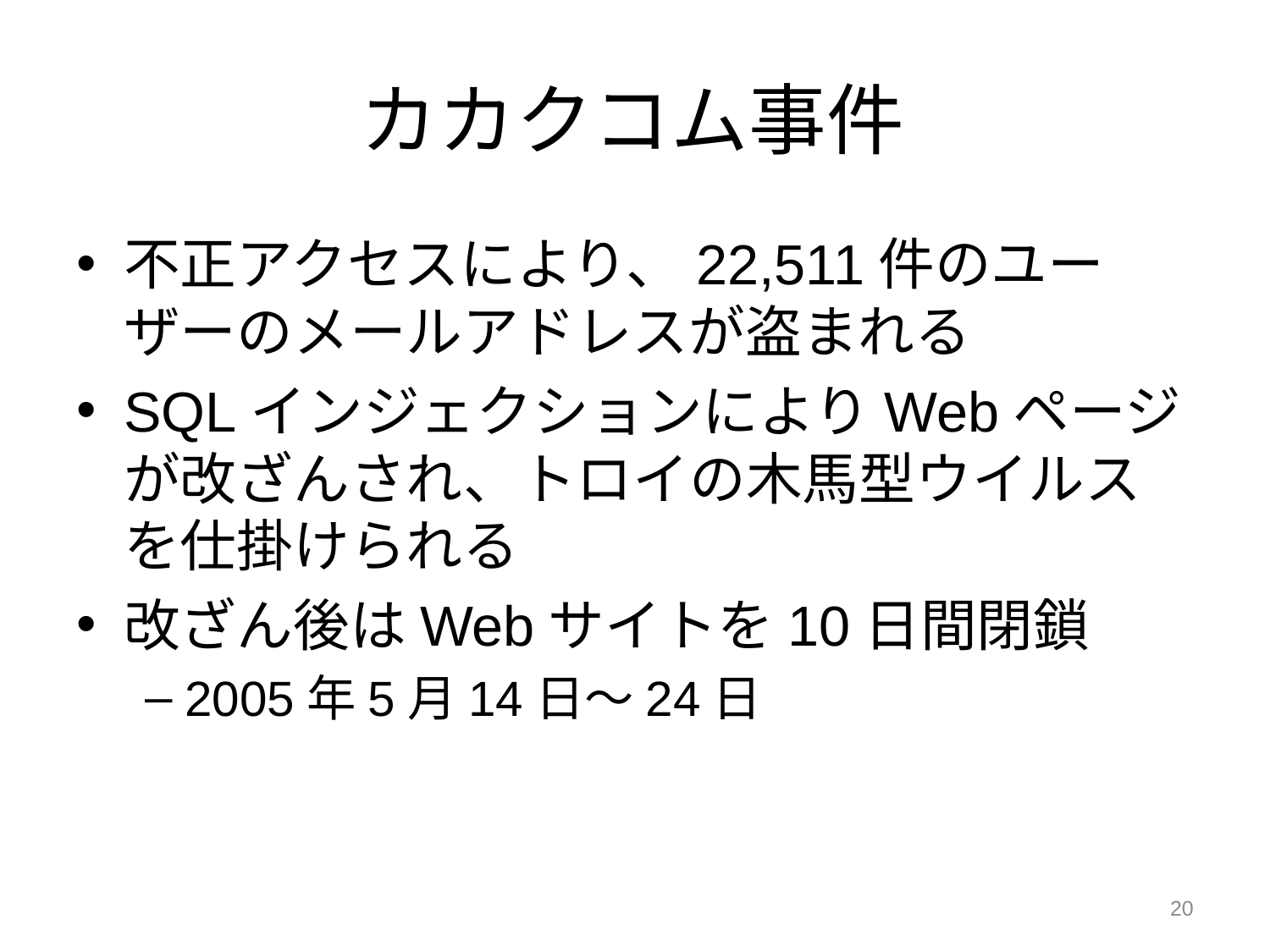

# カカクコム事件
不正アクセスにより、22,511件のユーザーのメールアドレスが盗まれる
SQLインジェクションによりWebページが改ざんされ、トロイの木馬型ウイルスを仕掛けられる
改ざん後はWebサイトを10日間閉鎖
2005年5月14日～24日
20